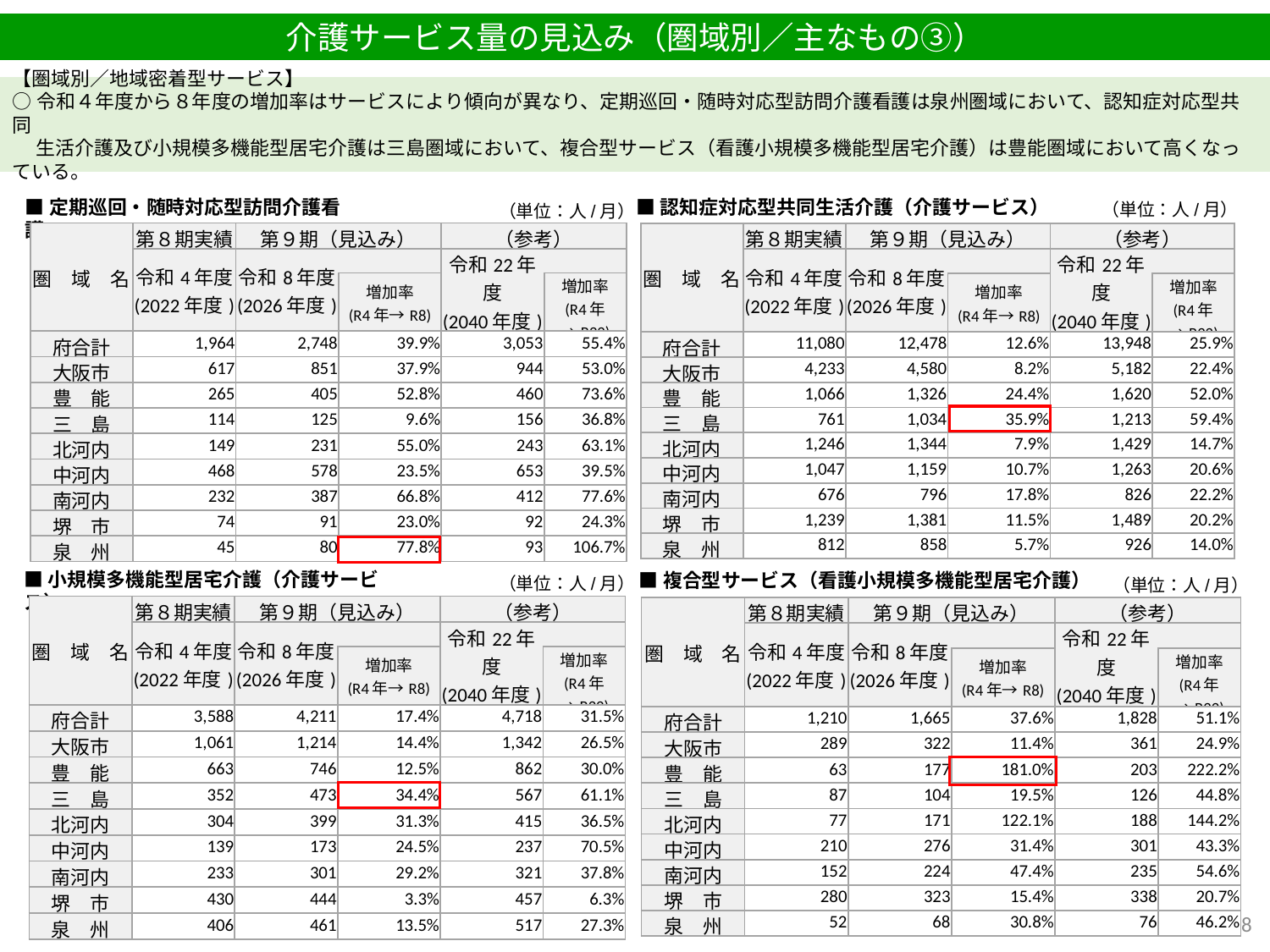

介護サービス量の見込み（圏域別／主なもの③）
【圏域別／地域密着型サービス】
○令和４年度から８年度の増加率はサービスにより傾向が異なり、定期巡回・随時対応型訪問介護看護は泉州圏域において、認知症対応型共同
　 生活介護及び小規模多機能型居宅介護は三島圏域において、複合型サービス（看護小規模多機能型居宅介護）は豊能圏域において高くなっている。
■定期巡回・随時対応型訪問介護看護
■認知症対応型共同生活介護（介護サービス）
（単位：人/月）
（単位：人/月）
| 圏　域　名 | 第８期実績 | 第９期（見込み） |  | （参考） |  |
| --- | --- | --- | --- | --- | --- |
|  | 令和4年度 (2022年度) | 令和8年度 (2026年度) |  | 令和22年度 (2040年度) |  |
|  |  |  | 増加率 (R4年→R8) |  | 増加率 (R4年→R22) |
| 府合計 | 1,964 | 2,748 | 39.9% | 3,053 | 55.4% |
| 大阪市 | 617 | 851 | 37.9% | 944 | 53.0% |
| 豊　能 | 265 | 405 | 52.8% | 460 | 73.6% |
| 三　島 | 114 | 125 | 9.6% | 156 | 36.8% |
| 北河内 | 149 | 231 | 55.0% | 243 | 63.1% |
| 中河内 | 468 | 578 | 23.5% | 653 | 39.5% |
| 南河内 | 232 | 387 | 66.8% | 412 | 77.6% |
| 堺　市 | 74 | 91 | 23.0% | 92 | 24.3% |
| 泉　州 | 45 | 80 | 77.8% | 93 | 106.7% |
| 圏　域　名 | 第８期実績 | 第９期（見込み） |  | （参考） |  |
| --- | --- | --- | --- | --- | --- |
|  | 令和4年度 (2022年度) | 令和8年度 (2026年度) |  | 令和22年度 (2040年度) |  |
|  |  |  | 増加率 (R4年→R8) |  | 増加率 (R4年→R22) |
| 府合計 | 11,080 | 12,478 | 12.6% | 13,948 | 25.9% |
| 大阪市 | 4,233 | 4,580 | 8.2% | 5,182 | 22.4% |
| 豊　能 | 1,066 | 1,326 | 24.4% | 1,620 | 52.0% |
| 三　島 | 761 | 1,034 | 35.9% | 1,213 | 59.4% |
| 北河内 | 1,246 | 1,344 | 7.9% | 1,429 | 14.7% |
| 中河内 | 1,047 | 1,159 | 10.7% | 1,263 | 20.6% |
| 南河内 | 676 | 796 | 17.8% | 826 | 22.2% |
| 堺　市 | 1,239 | 1,381 | 11.5% | 1,489 | 20.2% |
| 泉　州 | 812 | 858 | 5.7% | 926 | 14.0% |

■小規模多機能型居宅介護（介護サービス）
■複合型サービス（看護小規模多機能型居宅介護）
（単位：人/月）
（単位：人/月）
| 圏　域　名 | 第８期実績 | 第９期（見込み） |  | （参考） |  |
| --- | --- | --- | --- | --- | --- |
|  | 令和4年度 (2022年度) | 令和8年度 (2026年度) |  | 令和22年度 (2040年度) |  |
|  |  |  | 増加率 (R4年→R8) |  | 増加率 (R4年→R22) |
| 府合計 | 3,588 | 4,211 | 17.4% | 4,718 | 31.5% |
| 大阪市 | 1,061 | 1,214 | 14.4% | 1,342 | 26.5% |
| 豊　能 | 663 | 746 | 12.5% | 862 | 30.0% |
| 三　島 | 352 | 473 | 34.4% | 567 | 61.1% |
| 北河内 | 304 | 399 | 31.3% | 415 | 36.5% |
| 中河内 | 139 | 173 | 24.5% | 237 | 70.5% |
| 南河内 | 233 | 301 | 29.2% | 321 | 37.8% |
| 堺　市 | 430 | 444 | 3.3% | 457 | 6.3% |
| 泉　州 | 406 | 461 | 13.5% | 517 | 27.3% |
| 圏　域　名 | 第８期実績 | 第９期（見込み） |  | （参考） |  |
| --- | --- | --- | --- | --- | --- |
|  | 令和4年度 (2022年度) | 令和8年度 (2026年度) |  | 令和22年度 (2040年度) |  |
|  |  |  | 増加率 (R4年→R8) |  | 増加率 (R4年→R22) |
| 府合計 | 1,210 | 1,665 | 37.6% | 1,828 | 51.1% |
| 大阪市 | 289 | 322 | 11.4% | 361 | 24.9% |
| 豊　能 | 63 | 177 | 181.0% | 203 | 222.2% |
| 三　島 | 87 | 104 | 19.5% | 126 | 44.8% |
| 北河内 | 77 | 171 | 122.1% | 188 | 144.2% |
| 中河内 | 210 | 276 | 31.4% | 301 | 43.3% |
| 南河内 | 152 | 224 | 47.4% | 235 | 54.6% |
| 堺　市 | 280 | 323 | 15.4% | 338 | 20.7% |
| 泉　州 | 52 | 68 | 30.8% | 76 | 46.2% |

8